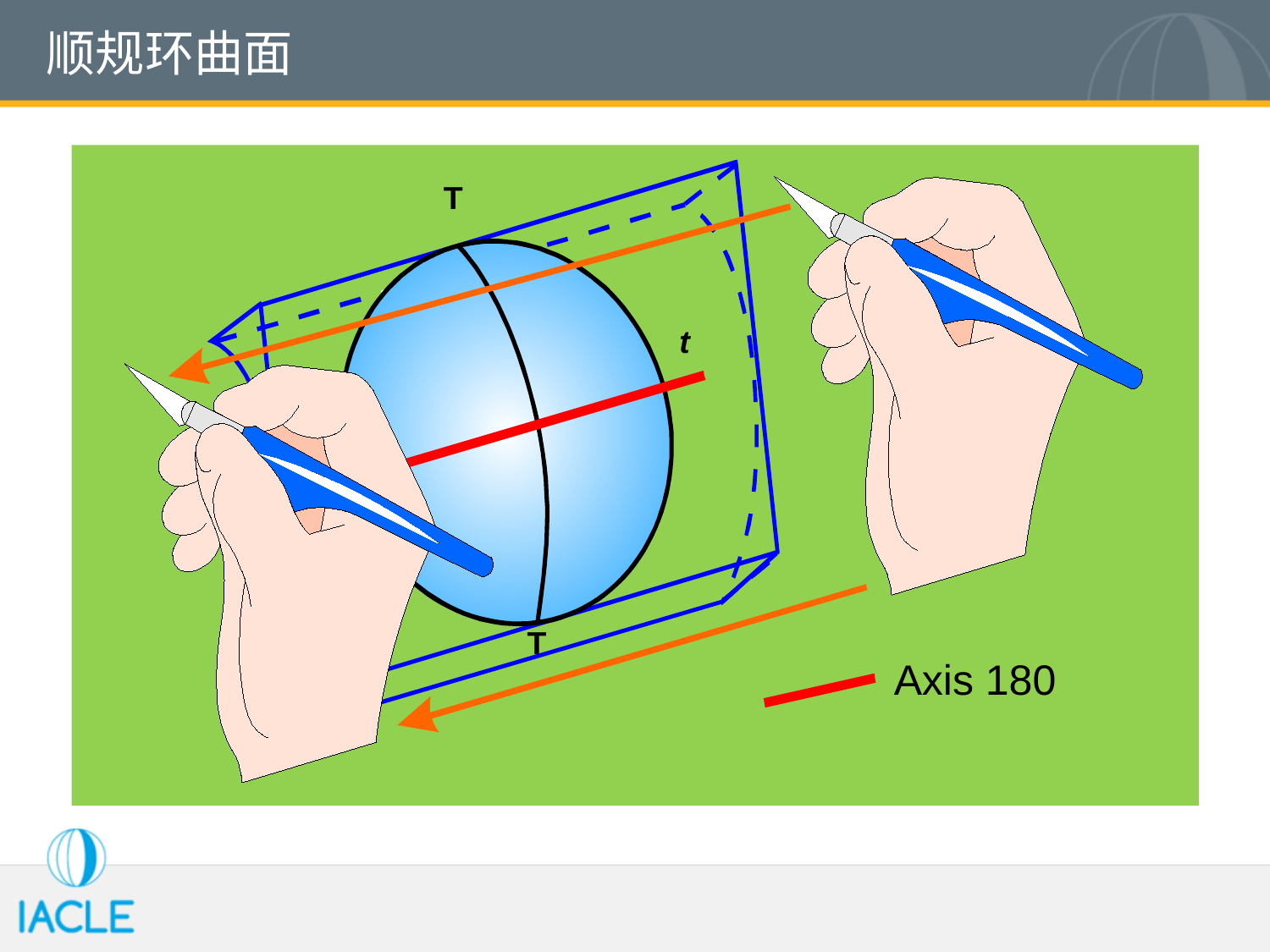

# 顺规环曲面

T

t

T
Axis 180